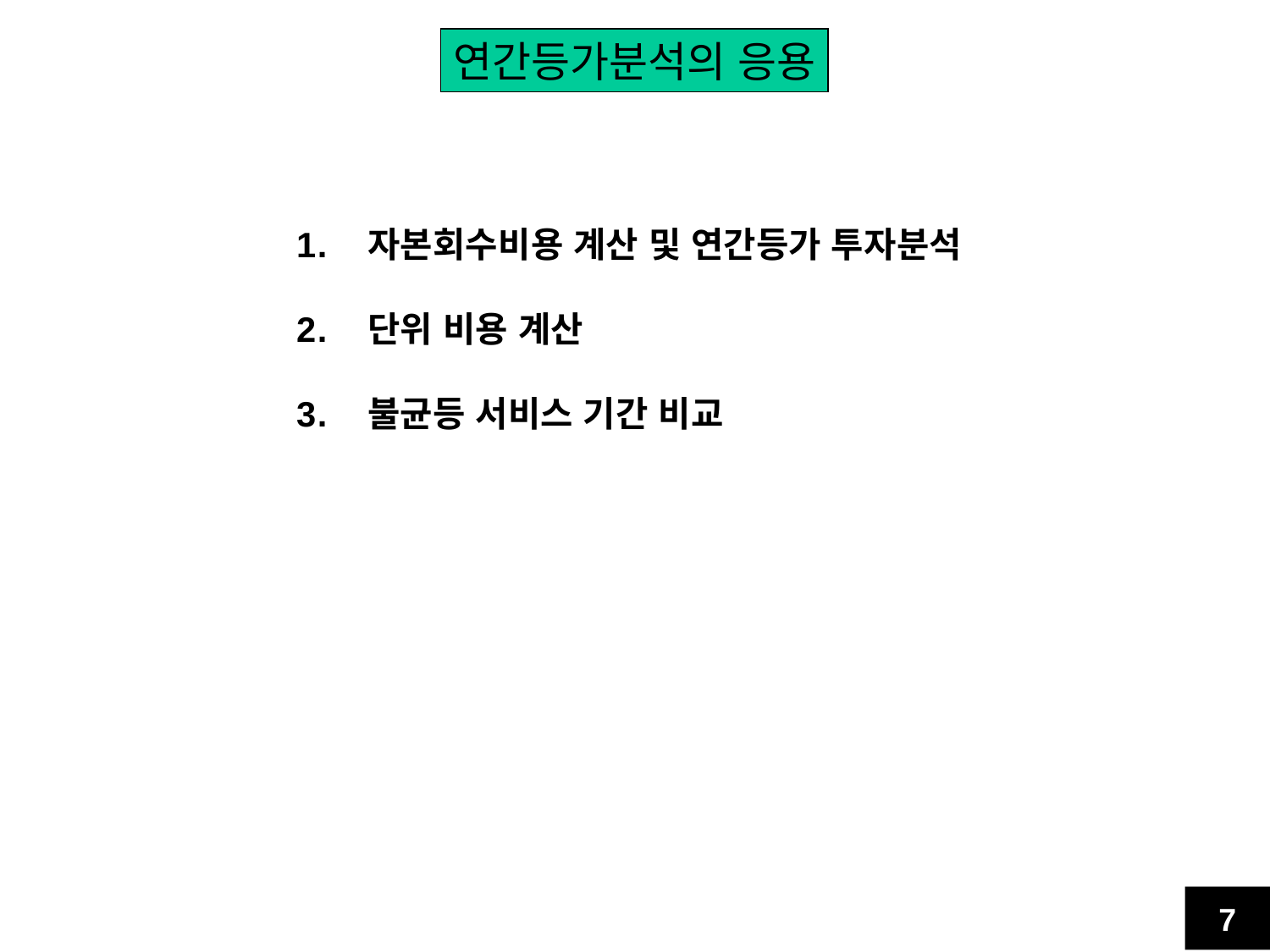

연간등가분석의 응용
자본회수비용 계산 및 연간등가 투자분석

단위 비용 계산

불균등 서비스 기간 비교

7